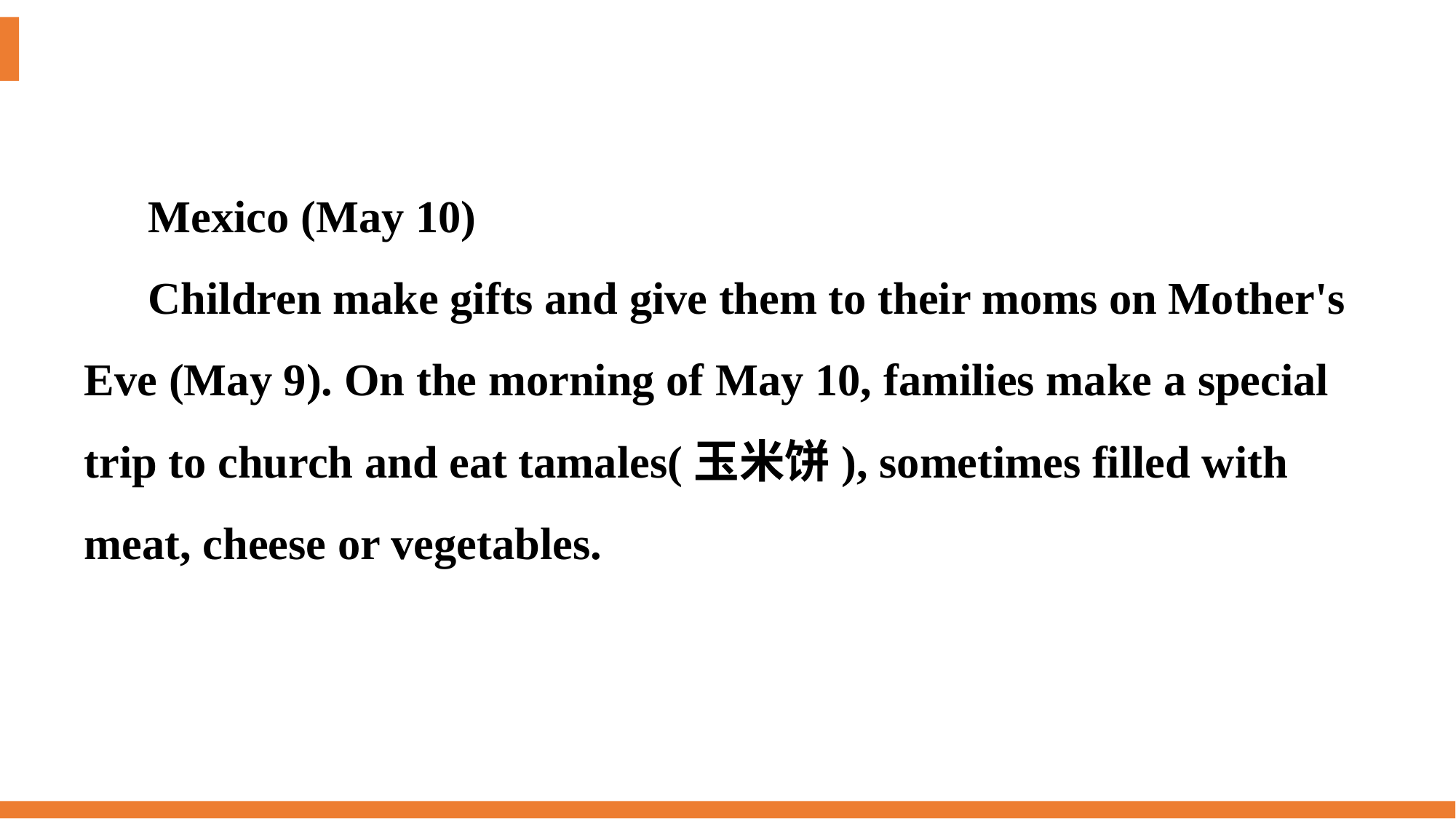

Mexico (May 10)
Children make gifts and give them to their moms on Mother's Eve (May 9). On the morning of May 10, families make a special trip to church and eat tamales(玉米饼), sometimes filled with meat, cheese or vegetables.